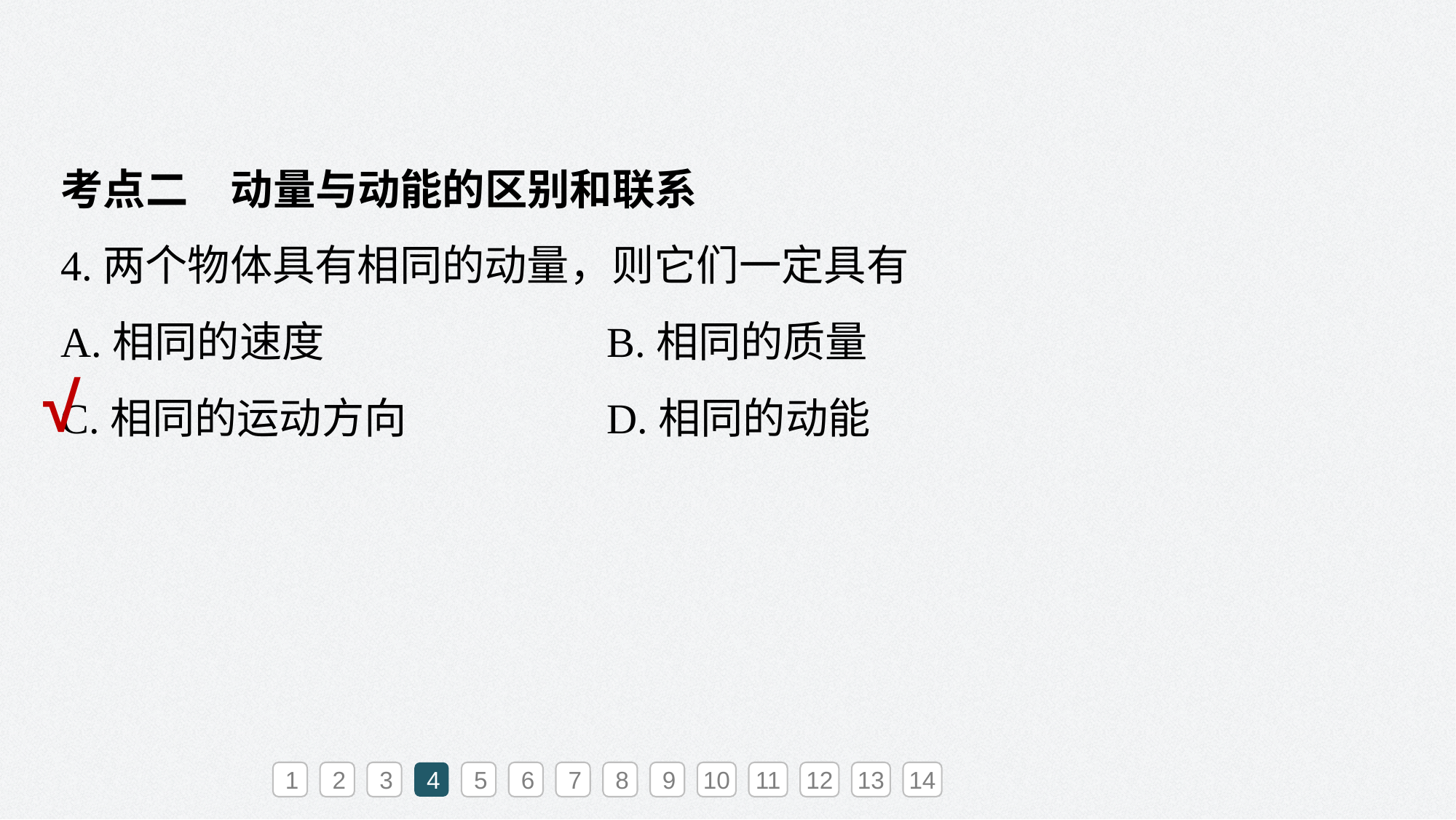

考点二　动量与动能的区别和联系
4.两个物体具有相同的动量，则它们一定具有
A.相同的速度  			B.相同的质量
C.相同的运动方向  		D.相同的动能
√
1
2
3
4
5
6
7
8
9
10
11
12
13
14